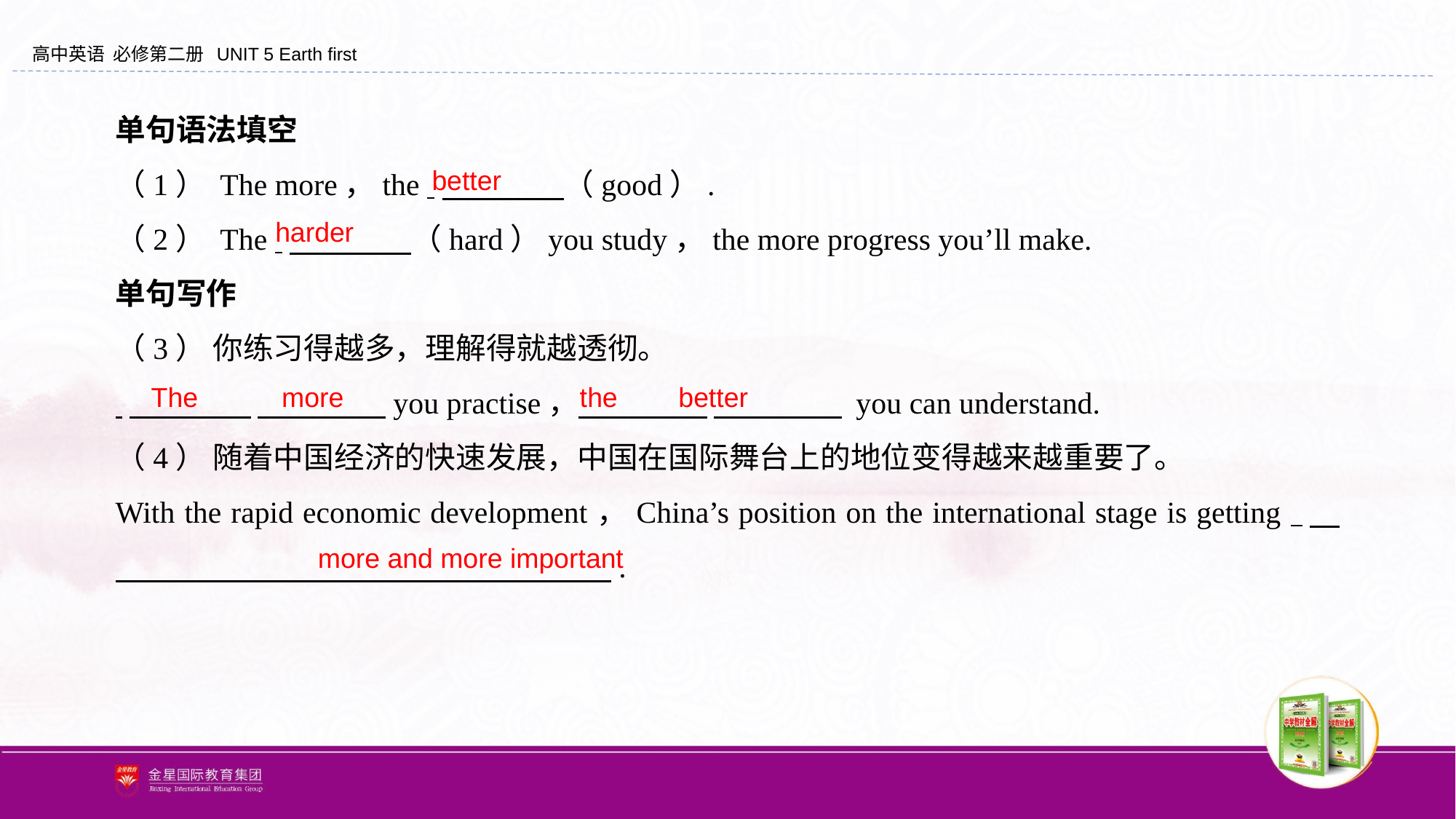

单句语法填空
（1） The more，the  　　　　（good）.
（2） The  　　　　（hard）you study，the more progress you’ll make.
单句写作
（3） 你练习得越多，理解得就越透彻。
 　　　　  　　　　you practise， 　　　　  　　　　 you can understand.
（4） 随着中国经济的快速发展，中国在国际舞台上的地位变得越来越重要了。
With the rapid economic development，China’s position on the international stage is getting  　　　　  　　　　  　　　　  　　　　.

better
harder
The           more                               the        better
more and more important